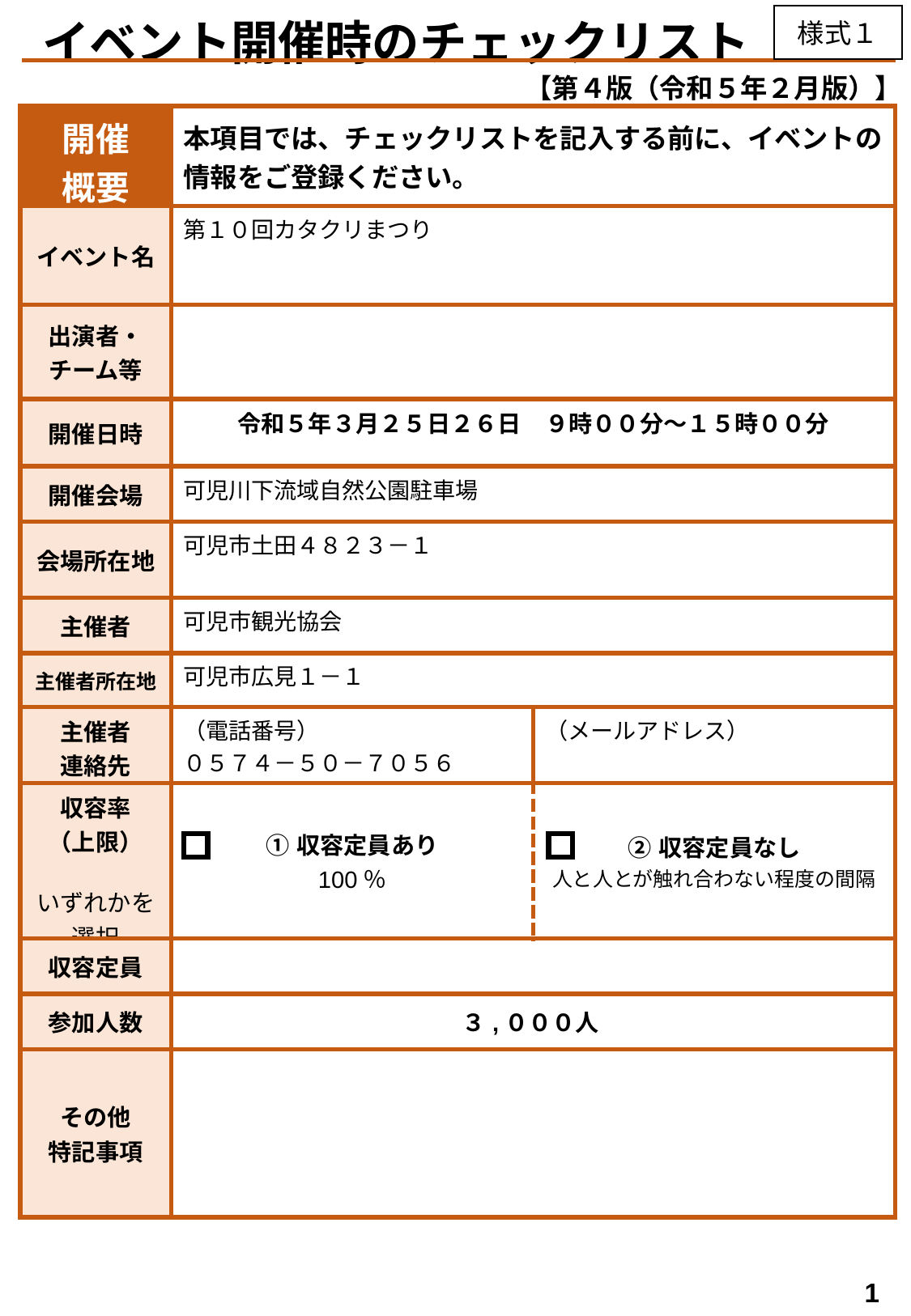

様式１
　 イベント開催時のチェックリスト
【第４版（令和５年２月版）】
| 開催 概要 | 本項目では、チェックリストを記入する前に、イベントの情報をご登録ください。 |  |
| --- | --- | --- |
| イベント名 | 第１０回カタクリまつり |  |
| 出演者・ チーム等 |  |  |
| 開催日時 | 令和５年３月２５日２６日　９時００分～１５時００分 |  |
| 開催会場 | 可児川下流域自然公園駐車場 |  |
| 会場所在地 | 可児市土田４８２３－１ |  |
| 主催者 | 可児市観光協会 |  |
| 主催者所在地 | 可児市広見１－１ |  |
| 主催者 連絡先 | （電話番号） ０５７４－５０－７０５６ | （メールアドレス） |
| 収容率 （上限） いずれかを選択 | ①収容定員あり 100％ | ②収容定員なし 人と人とが触れ合わない程度の間隔 |
| 収容定員 |  |  |
| 参加人数 | ３,０００人 |  |
| その他 特記事項 |  |  |
✓

1